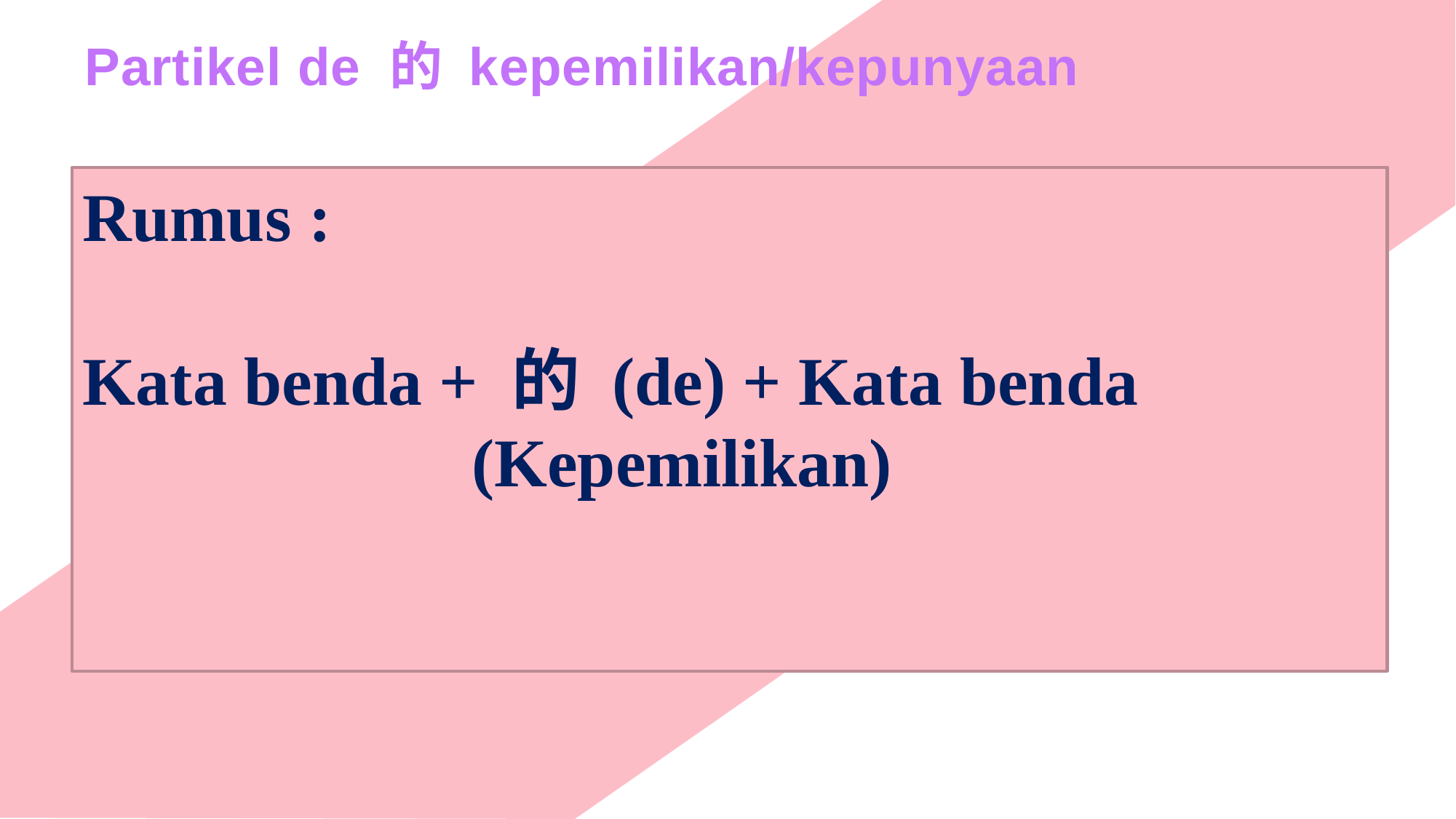

Partikel de 的 kepemilikan/kepunyaan
Rumus :

Kata benda + 的 (de) + Kata benda
				(Kepemilikan)